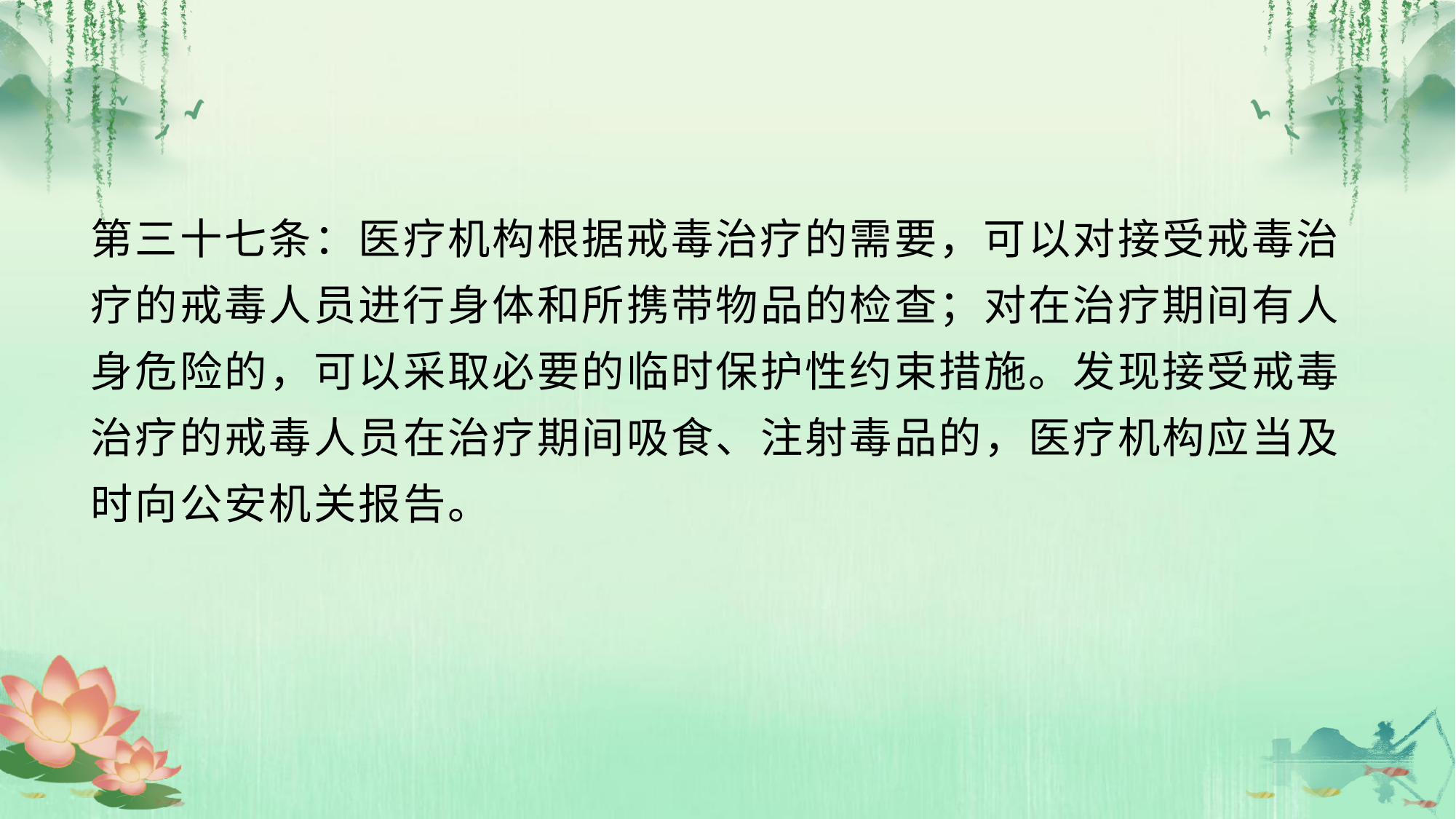

#
第三十七条：医疗机构根据戒毒治疗的需要，可以对接受戒毒治疗的戒毒人员进行身体和所携带物品的检查；对在治疗期间有人身危险的，可以采取必要的临时保护性约束措施。发现接受戒毒治疗的戒毒人员在治疗期间吸食、注射毒品的，医疗机构应当及时向公安机关报告。